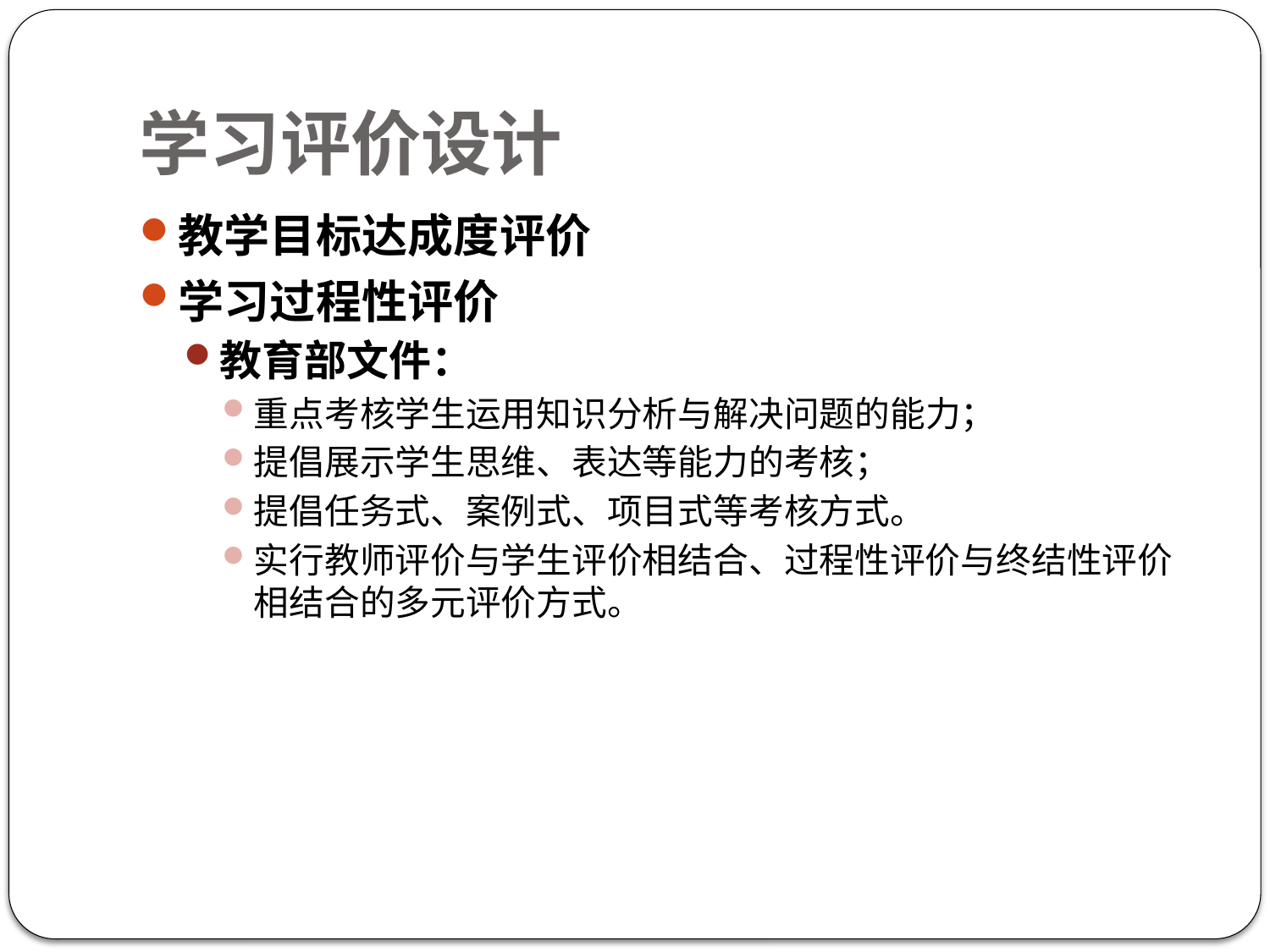

# 学习评价设计
教学目标达成度评价
学习过程性评价
教育部文件：
重点考核学生运用知识分析与解决问题的能力；
提倡展示学生思维、表达等能力的考核；
提倡任务式、案例式、项目式等考核方式。
实行教师评价与学生评价相结合、过程性评价与终结性评价相结合的多元评价方式。